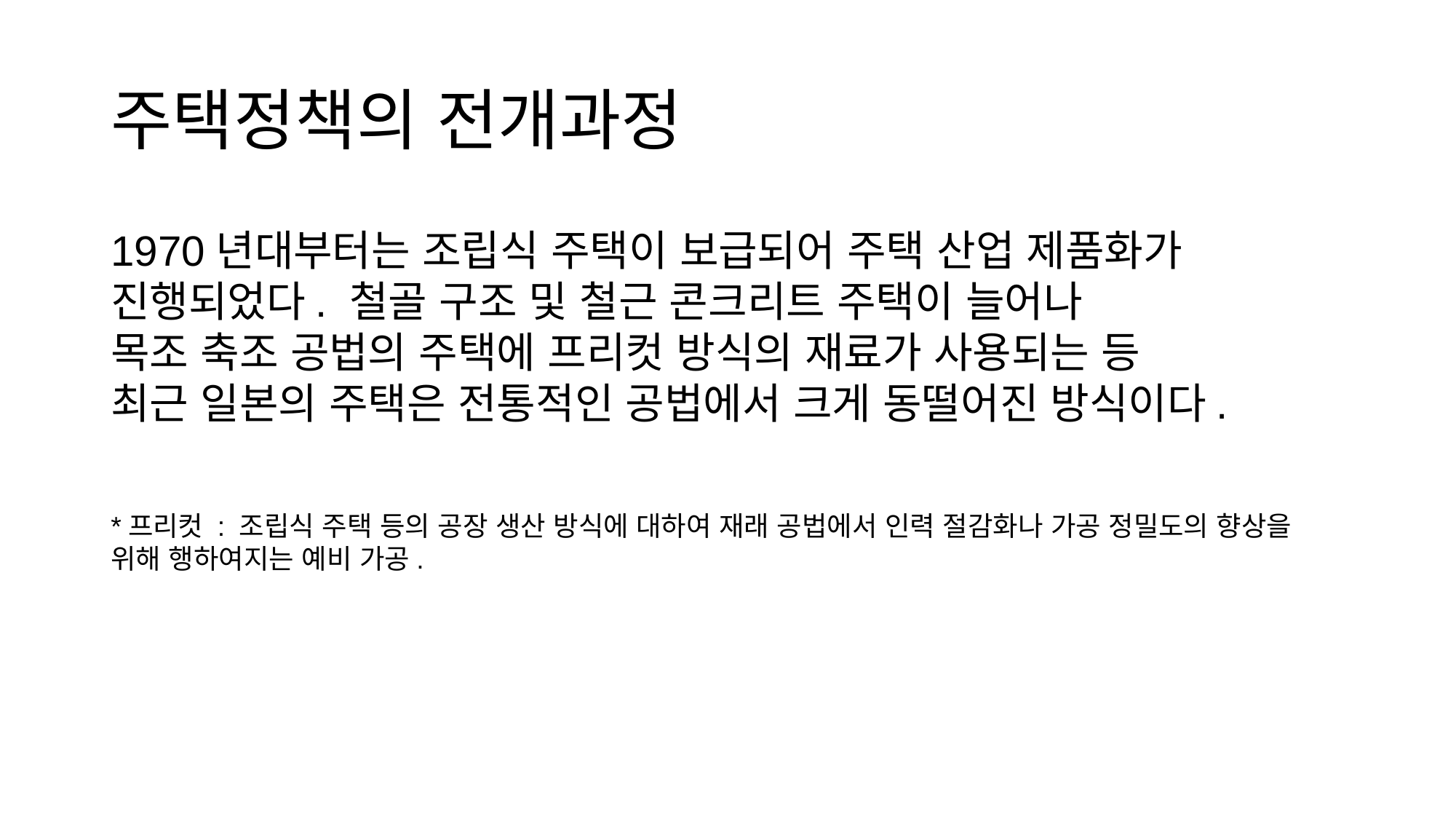

# 주택정책의 전개과정
1970년대부터는 조립식 주택이 보급되어 주택 산업 제품화가
진행되었다. 철골 구조 및 철근 콘크리트 주택이 늘어나
목조 축조 공법의 주택에 프리컷 방식의 재료가 사용되는 등
최근 일본의 주택은 전통적인 공법에서 크게 동떨어진 방식이다.

*프리컷 : 조립식 주택 등의 공장 생산 방식에 대하여 재래 공법에서 인력 절감화나 가공 정밀도의 향상을 위해 행하여지는 예비 가공.